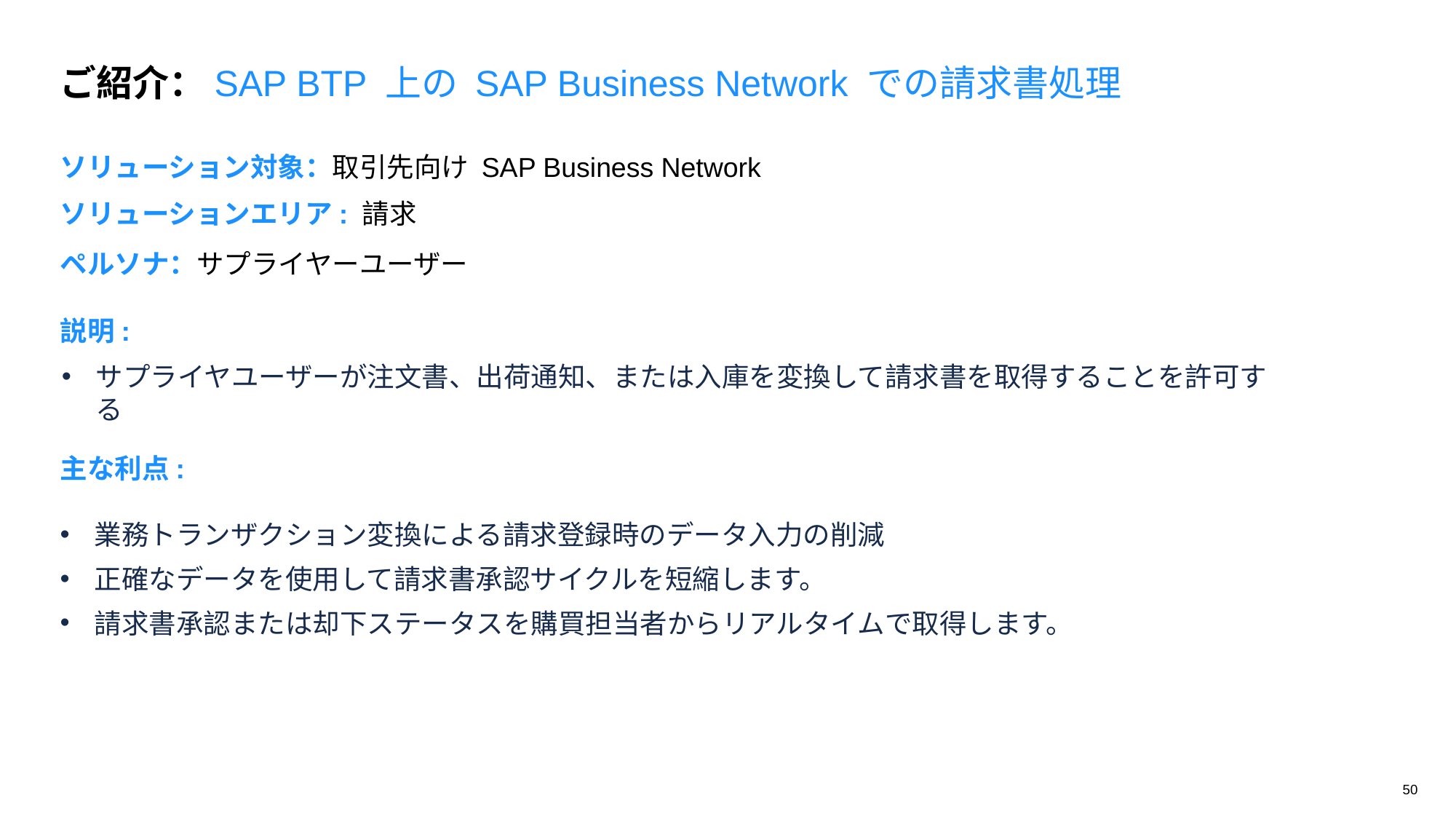

ご紹介：SAP BTP 上の SAP Business Network での請求書処理
ソリューション対象：取引先向け SAP Business Network
# ソリューションエリア: 請求
ペルソナ：サプライヤーユーザー
説明:
サプライヤユーザーが注文書、出荷通知、または入庫を変換して請求書を取得することを許可する
主な利点:
業務トランザクション変換による請求登録時のデータ入力の削減
正確なデータを使用して請求書承認サイクルを短縮します。
請求書承認または却下ステータスを購買担当者からリアルタイムで取得します。